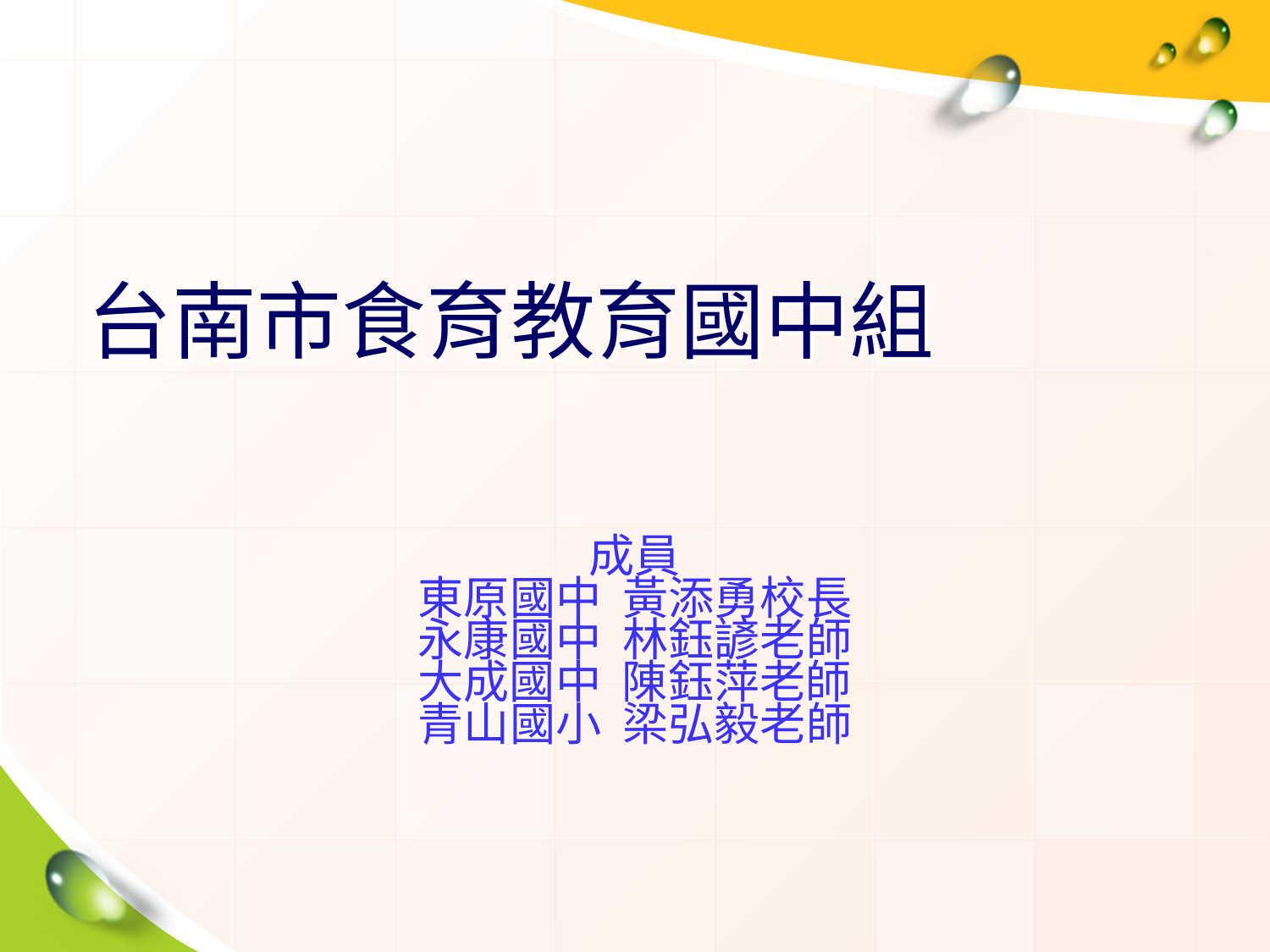

台南市食育教育國中組
成員
東原國中  黃添勇校長
永康國中  林鈺諺老師
大成國中  陳鈺萍老師
青山國小  梁弘毅老師